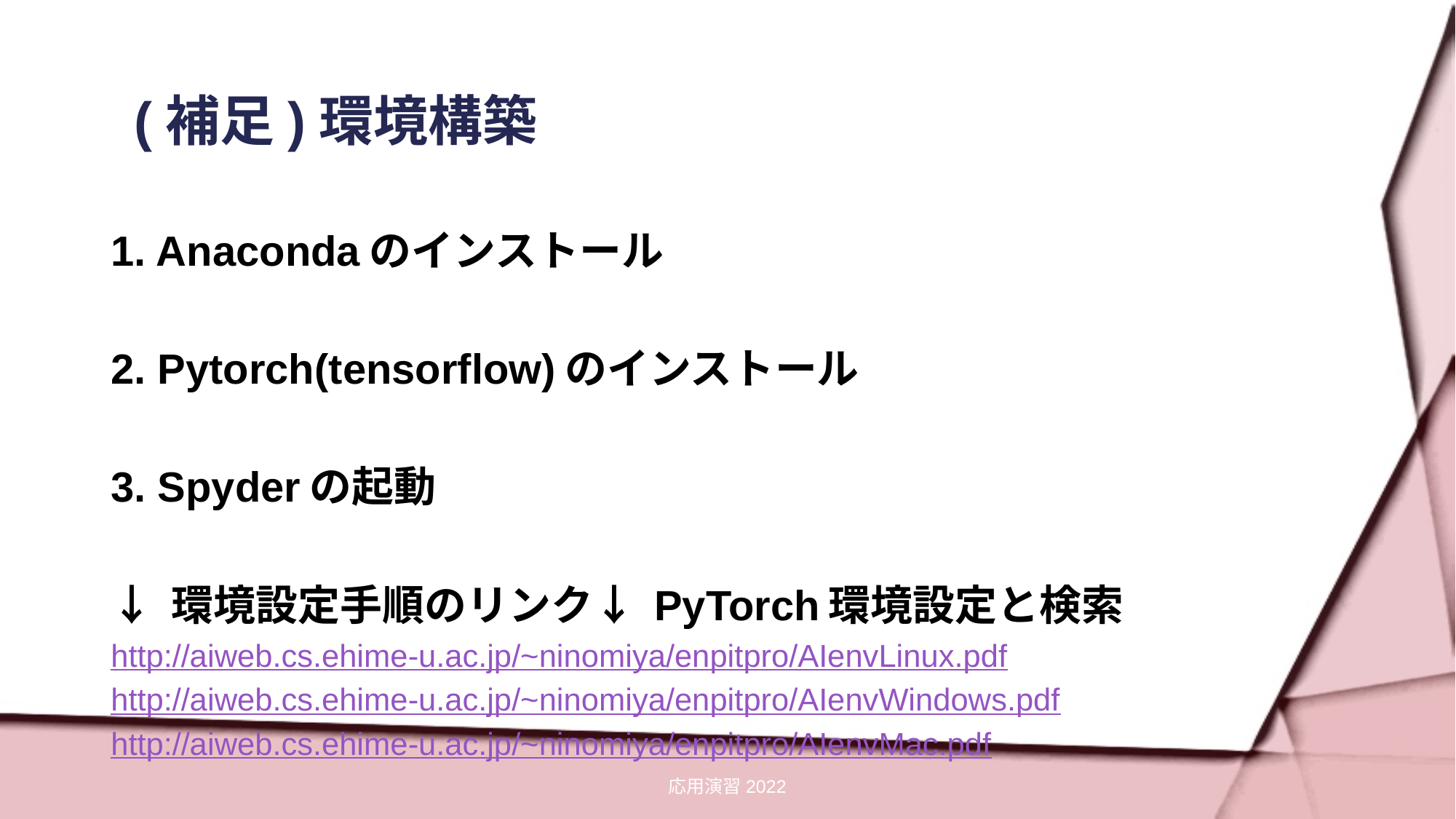

# (補足)環境構築
1. Anacondaのインストール

2. Pytorch(tensorflow)のインストール

3. Spyderの起動

↓ 環境設定手順のリンク↓ PyTorch環境設定と検索
http://aiweb.cs.ehime-u.ac.jp/~ninomiya/enpitpro/AIenvLinux.pdf
http://aiweb.cs.ehime-u.ac.jp/~ninomiya/enpitpro/AIenvWindows.pdf
http://aiweb.cs.ehime-u.ac.jp/~ninomiya/enpitpro/AIenvMac.pdf

応用演習2022